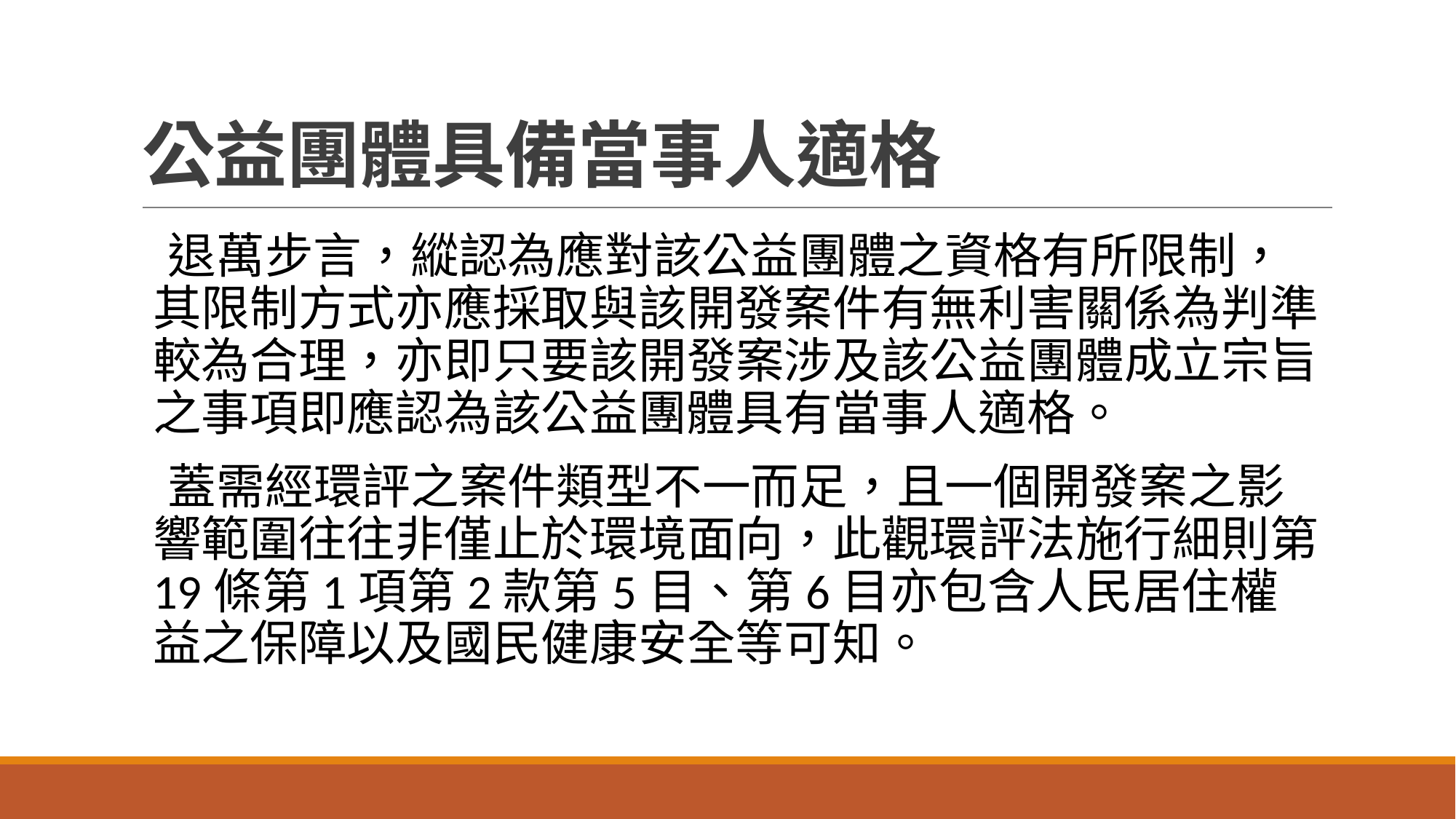

# 公益團體具備當事人適格
退萬步言，縱認為應對該公益團體之資格有所限制，其限制方式亦應採取與該開發案件有無利害關係為判準較為合理，亦即只要該開發案涉及該公益團體成立宗旨之事項即應認為該公益團體具有當事人適格。
蓋需經環評之案件類型不一而足，且一個開發案之影響範圍往往非僅止於環境面向，此觀環評法施行細則第19條第1項第2款第5目、第6目亦包含人民居住權益之保障以及國民健康安全等可知。